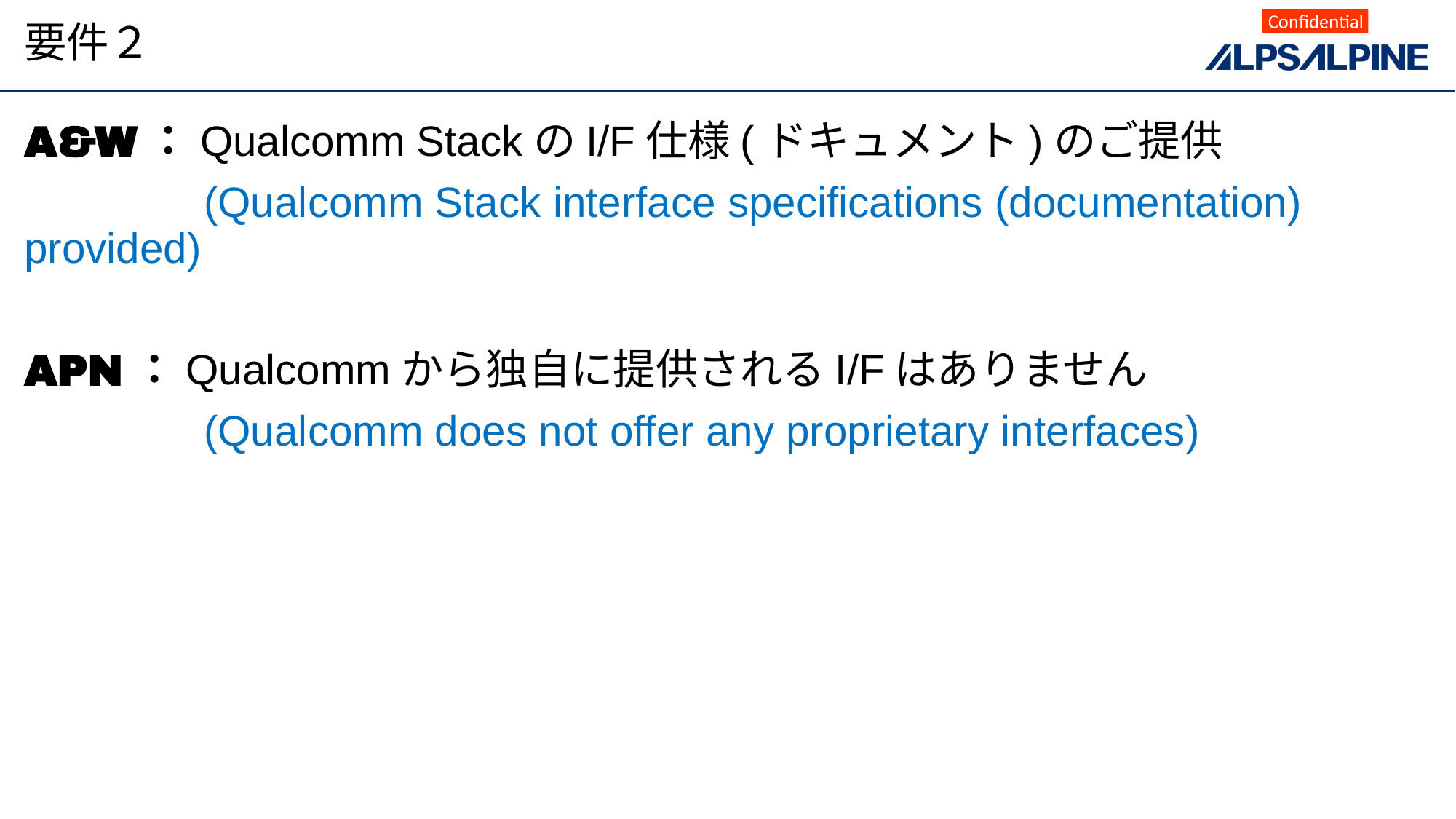

# 要件２
A&W：Qualcomm StackのI/F仕様(ドキュメント)のご提供
　　　　(Qualcomm Stack interface specifications (documentation) provided)

APN：Qualcommから独自に提供されるI/Fはありません
　　　　(Qualcomm does not offer any proprietary interfaces)